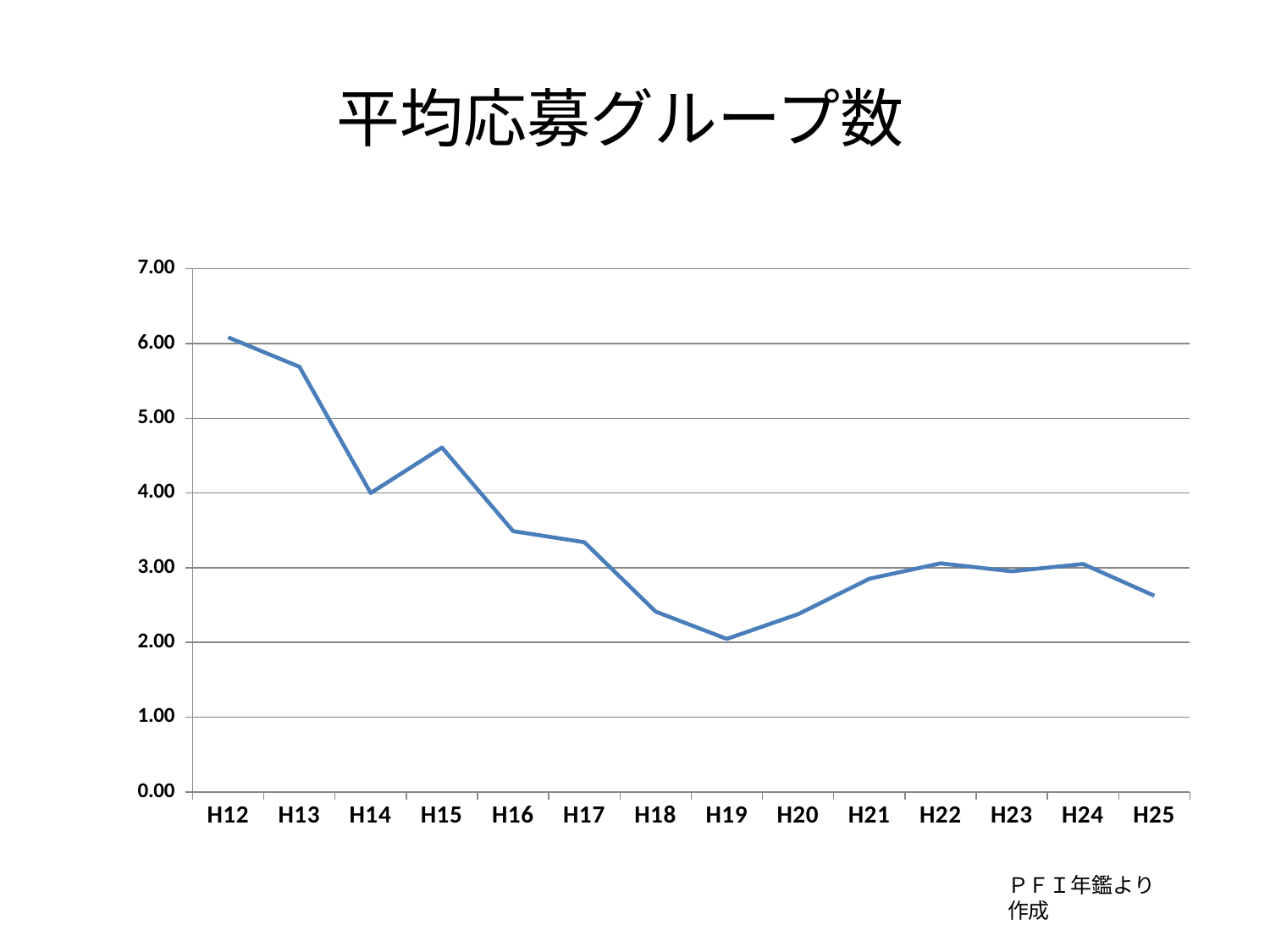

# 平均応募グループ数

### Chart

| Category |  |
|---|---|
| H12 | 6.083333333333333 |
| H13 | 5.689655172413793 |
| H14 | 4.0 |
| H15 | 4.608695652173913 |
| H16 | 3.489795918367347 |
| H17 | 3.341463414634146 |
| H18 | 2.4130434782608696 |
| H19 | 2.0476190476190474 |
| H20 | 2.3783783783783785 |
| H21 | 2.8529411764705883 |
| H22 | 3.0588235294117645 |
| H23 | 2.9523809523809526 |
| H24 | 3.05 |
| H25 | 2.625 |
ＰＦＩ年鑑より作成